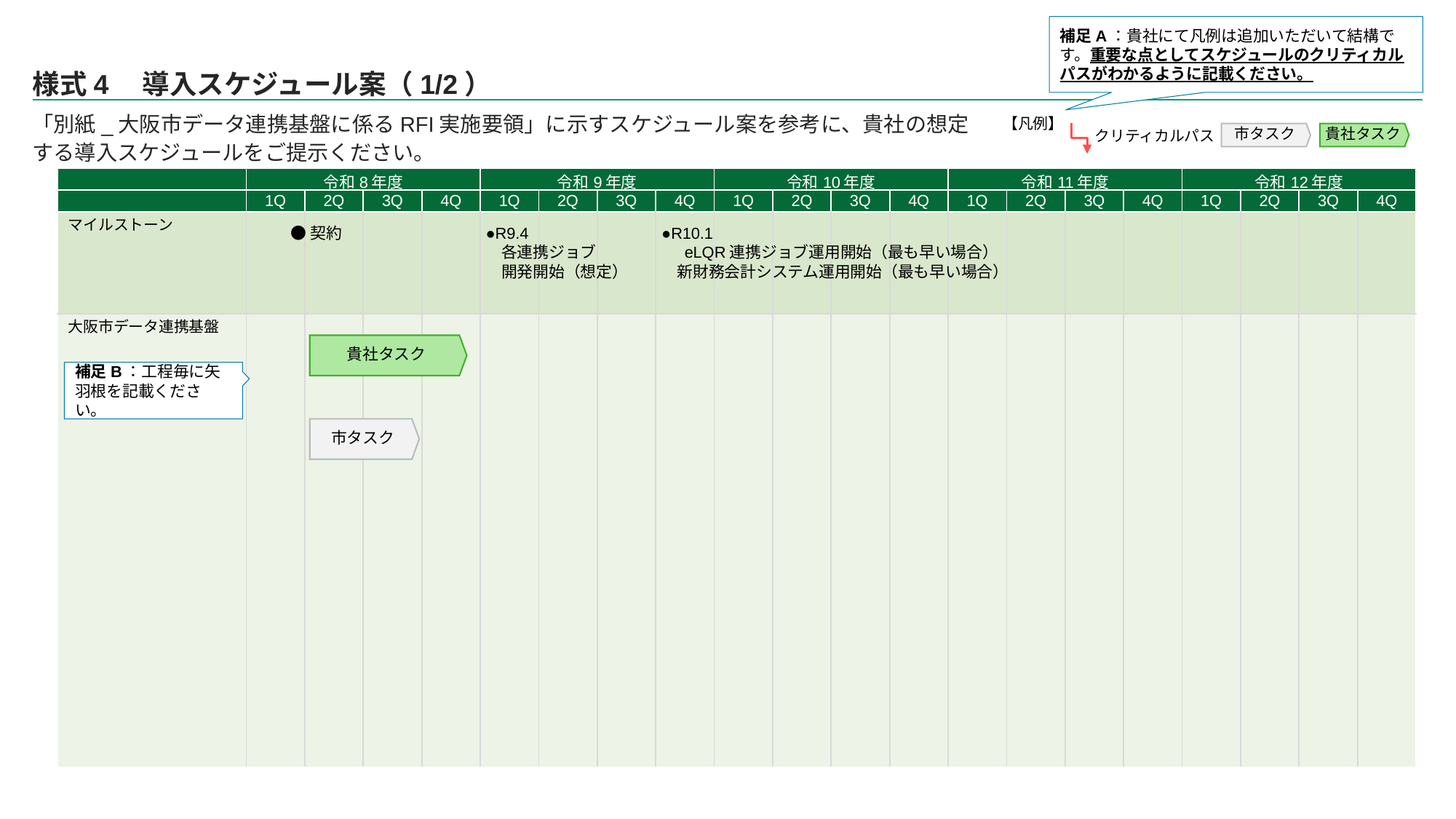

補足A：貴社にて凡例は追加いただいて結構です。重要な点としてスケジュールのクリティカルパスがわかるように記載ください。
# 様式4　導入スケジュール案（1/2）
「別紙_大阪市データ連携基盤に係るRFI実施要領」に示すスケジュール案を参考に、貴社の想定する導入スケジュールをご提示ください。
【凡例】
クリティカルパス
市タスク
貴社タスク
|  | 令和8年度 |  |  |  | 令和9年度 |  |  |  | 令和10年度 |  |  |  | 令和11年度 |  |  |  | 令和12年度 |  |  |  |
| --- | --- | --- | --- | --- | --- | --- | --- | --- | --- | --- | --- | --- | --- | --- | --- | --- | --- | --- | --- | --- |
|  | 1Q | 2Q | 3Q | 4Q | 1Q | 2Q | 3Q | 4Q | 1Q | 2Q | 3Q | 4Q | 1Q | 2Q | 3Q | 4Q | 1Q | 2Q | 3Q | 4Q |
| マイルストーン |  |  |  |  |  |  |  |  |  |  |  |  |  |  |  |  |  |  |  |  |
| 大阪市データ連携基盤 |  |  |  |  |  |  |  |  |  |  |  |  |  |  |  |  |  |  |  |  |
●契約
●R9.4
　各連携ジョブ
　開発開始（想定）
●R10.1
　 eLQR連携ジョブ運用開始（最も早い場合）
　新財務会計システム運用開始（最も早い場合）
貴社タスク
補足B：工程毎に矢羽根を記載ください。
市タスク